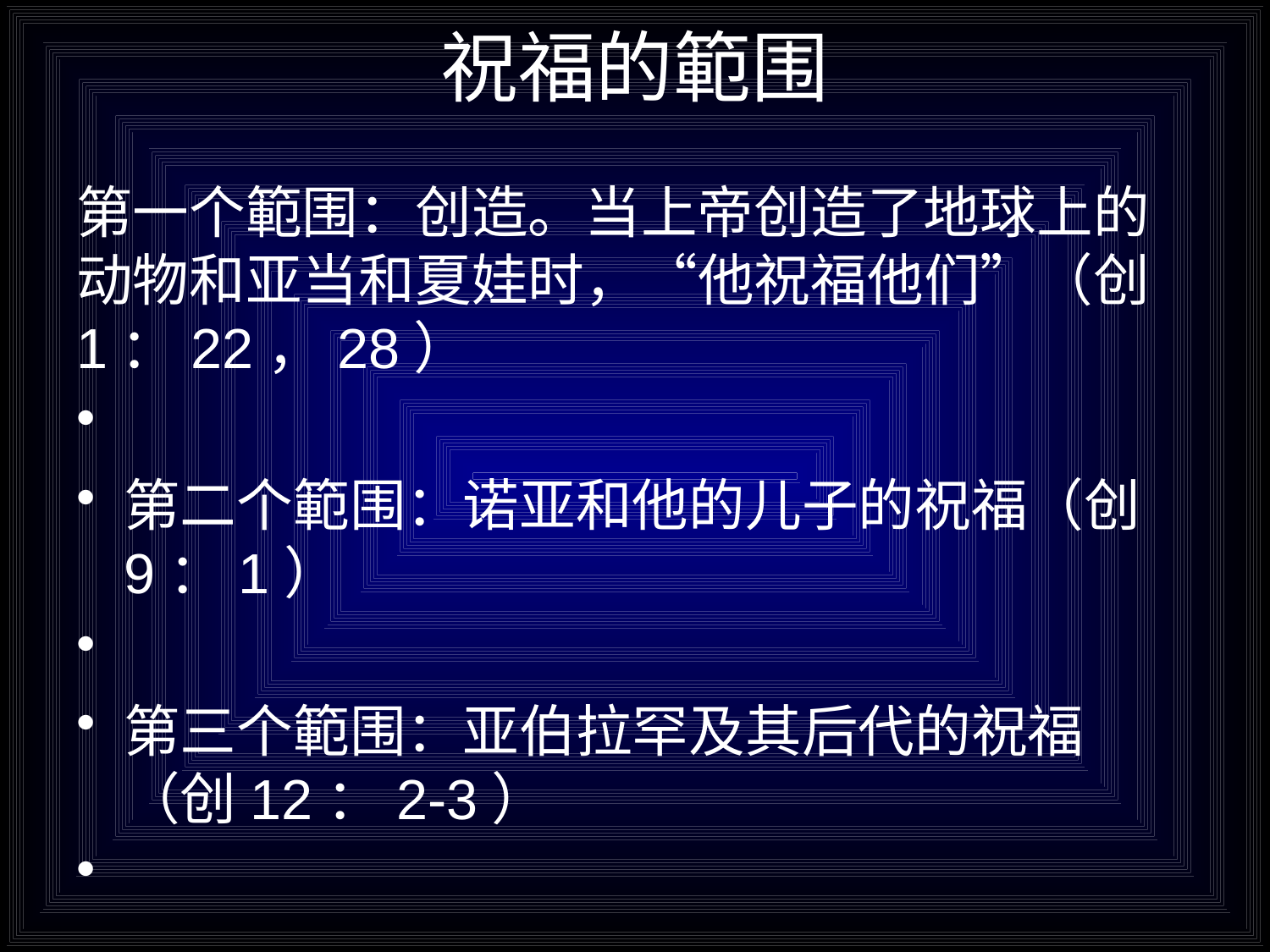

# 祝福的範围
第一个範围：创造。当上帝创造了地球上的动物和亚当和夏娃时，“他祝福他们”（创1：22，28）

第二个範围：诺亚和他的儿子的祝福（创9：1）

第三个範围：亚伯拉罕及其后代的祝福（创12：2-3）